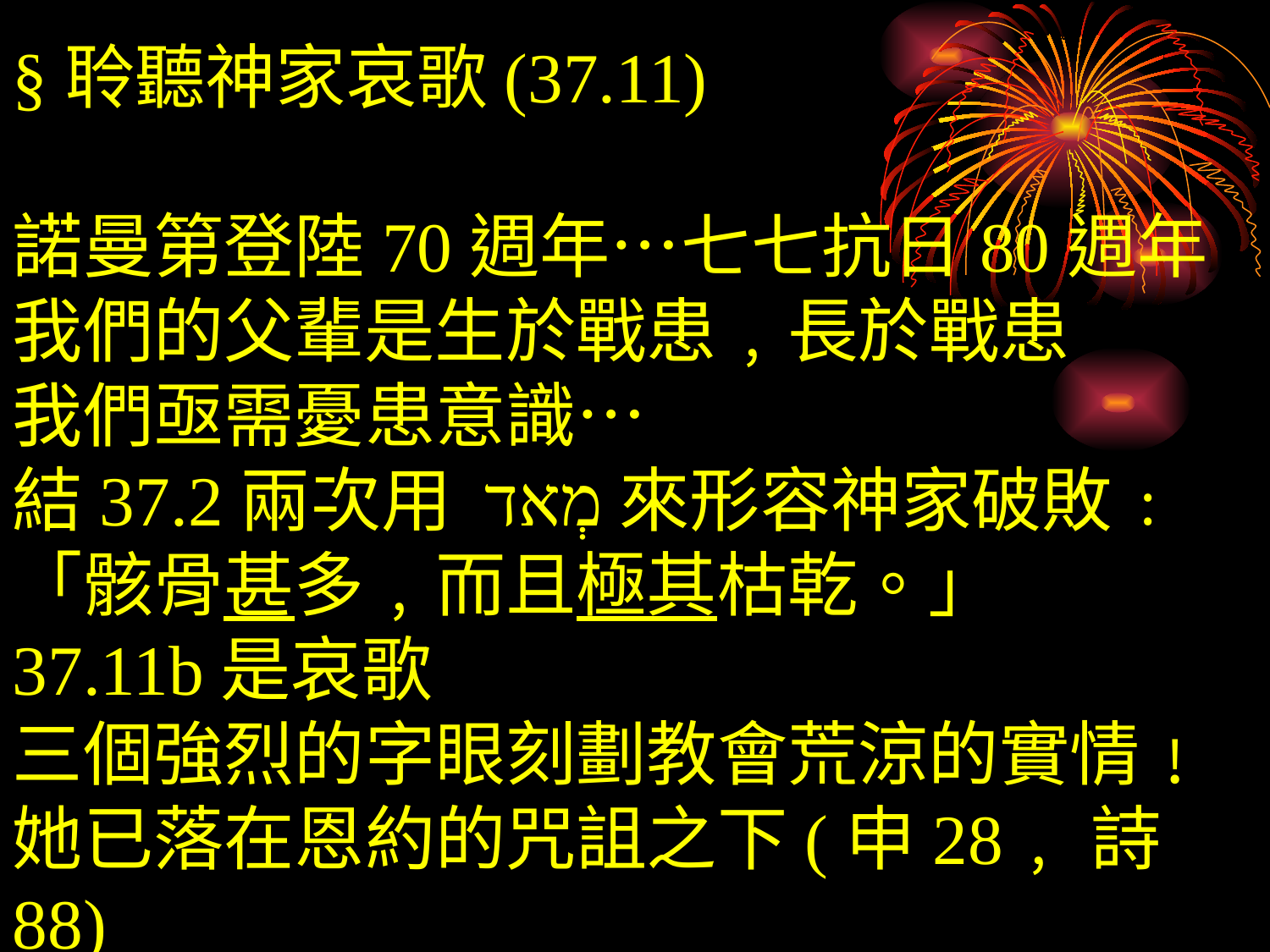

§聆聽神家哀歌(37.11)

諾曼第登陸70週年…七七抗日80週年
我們的父輩是生於戰患﹐長於戰患
我們亟需憂患意識…
結37.2兩次用 מְאד來形容神家破敗﹕
「骸骨甚多﹐而且極其枯乾。」
37.11b是哀歌
三個強烈的字眼刻劃教會荒涼的實情﹗
她已落在恩約的咒詛之下(申28﹐詩88)